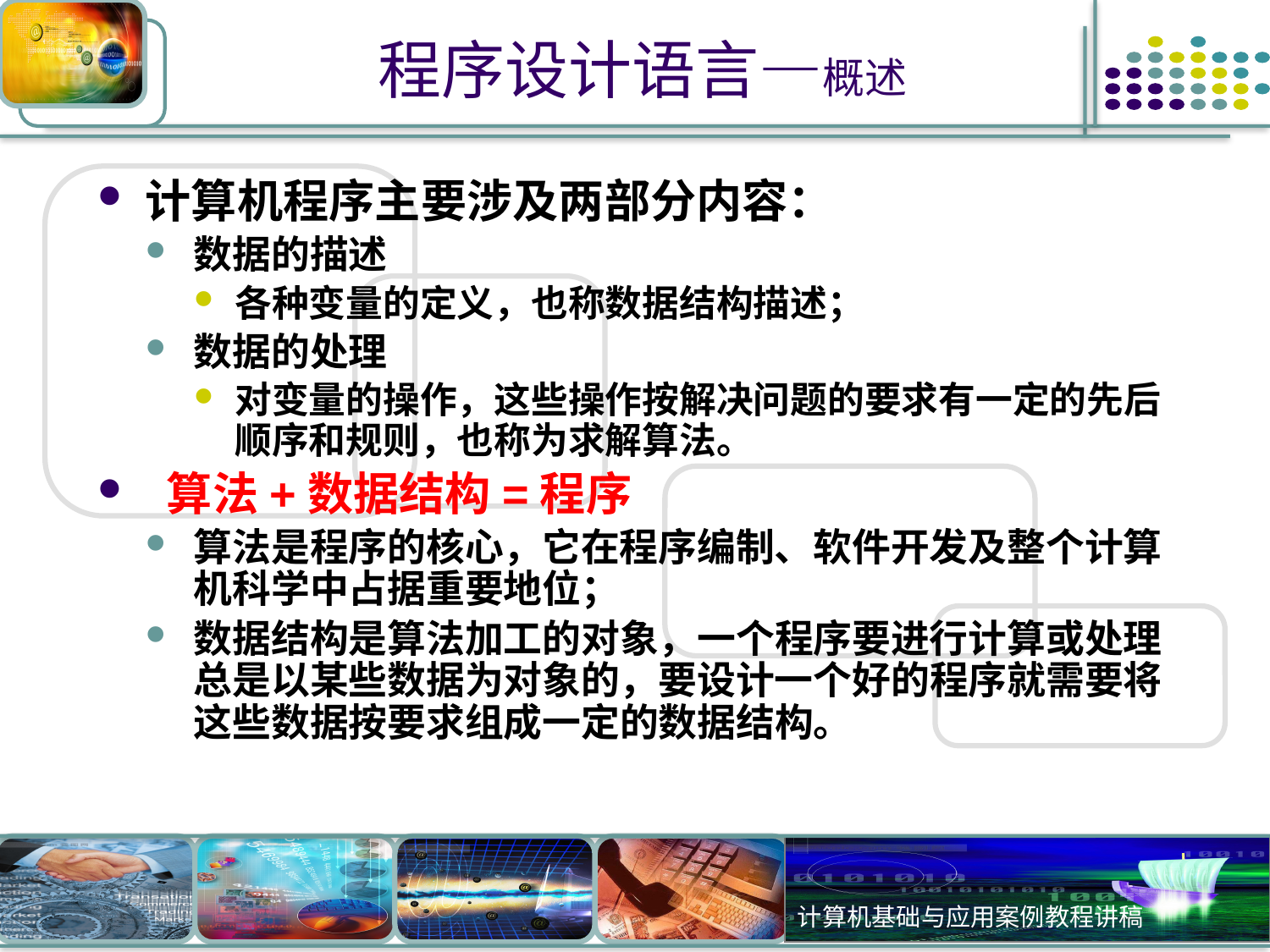

# 程序设计语言—概述
计算机程序主要涉及两部分内容：
数据的描述
各种变量的定义，也称数据结构描述；
数据的处理
对变量的操作，这些操作按解决问题的要求有一定的先后顺序和规则，也称为求解算法。
 算法+数据结构=程序
算法是程序的核心，它在程序编制、软件开发及整个计算机科学中占据重要地位；
数据结构是算法加工的对象，一个程序要进行计算或处理总是以某些数据为对象的，要设计一个好的程序就需要将这些数据按要求组成一定的数据结构。